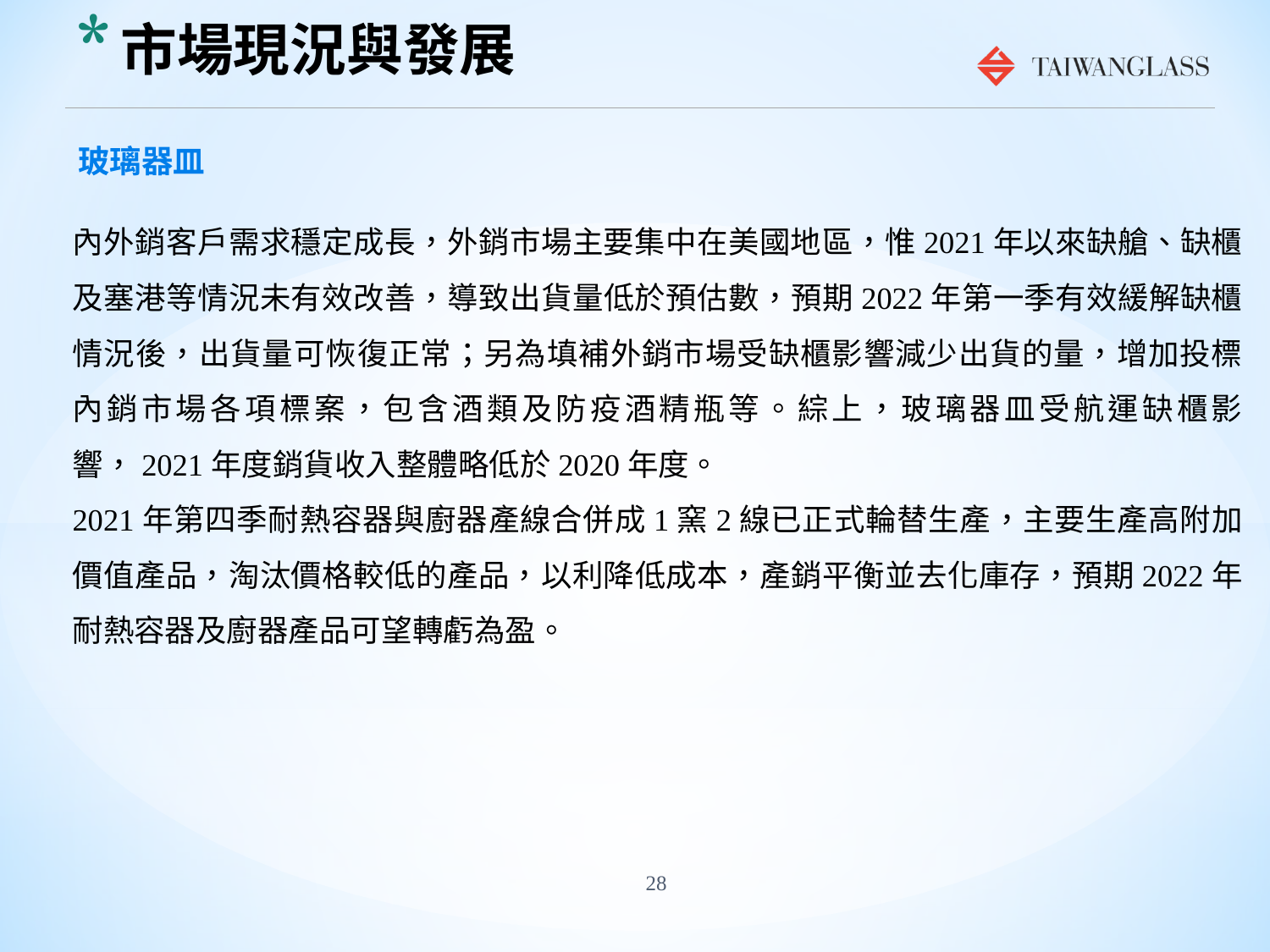

# 市場現況與發展
玻璃器皿
內外銷客戶需求穩定成長，外銷市場主要集中在美國地區，惟2021年以來缺艙、缺櫃及塞港等情況未有效改善，導致出貨量低於預估數，預期2022年第一季有效緩解缺櫃情況後，出貨量可恢復正常；另為填補外銷市場受缺櫃影響減少出貨的量，增加投標內銷市場各項標案，包含酒類及防疫酒精瓶等。綜上，玻璃器皿受航運缺櫃影響，2021年度銷貨收入整體略低於2020年度。
2021年第四季耐熱容器與廚器產線合併成1窯2線已正式輪替生產，主要生產高附加價值產品，淘汰價格較低的產品，以利降低成本，產銷平衡並去化庫存，預期2022年耐熱容器及廚器產品可望轉虧為盈。

28